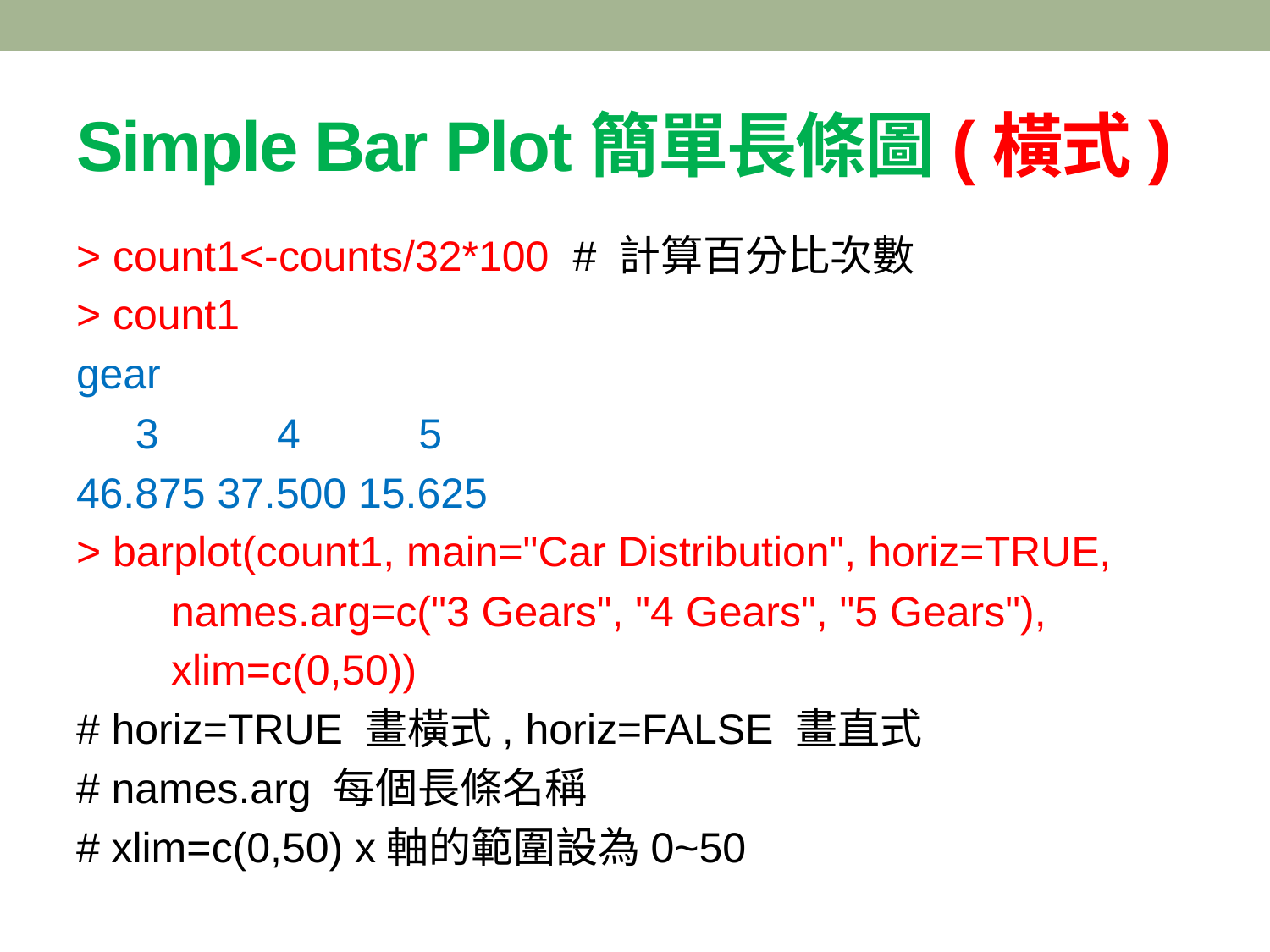

# Simple Bar Plot簡單長條圖(橫式)
> count1<-counts/32*100  # 計算百分比次數
> count1
gear
     3          4          5
46.875 37.500 15.625
> barplot(count1, main="Car Distribution", horiz=TRUE,
        names.arg=c("3 Gears", "4 Gears", "5 Gears"),
        xlim=c(0,50))
# horiz=TRUE 畫橫式, horiz=FALSE 畫直式
# names.arg 每個長條名稱
# xlim=c(0,50) x軸的範圍設為0~50